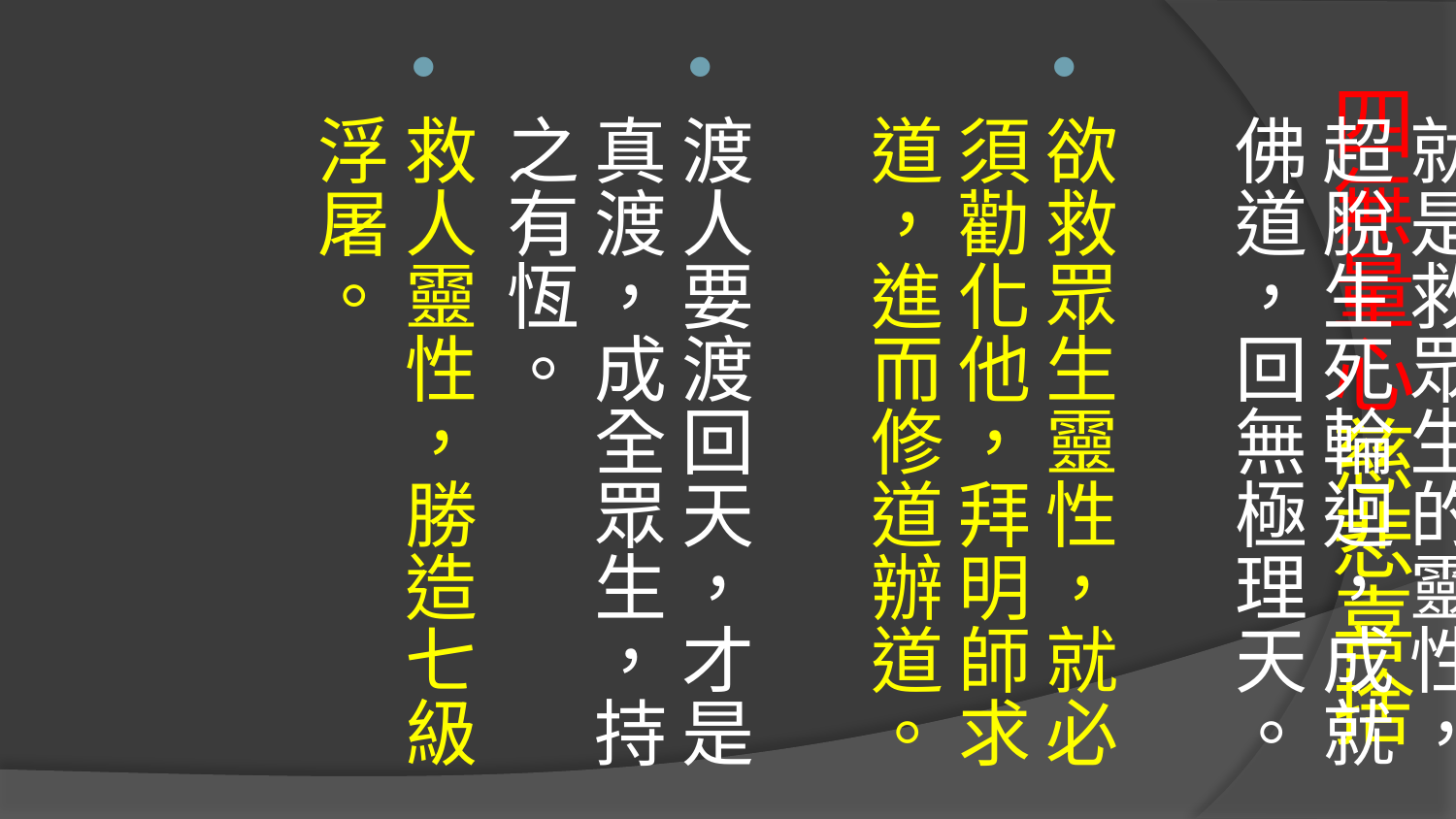

慈無量：給眾生快樂
給眾生最大的快樂，就是救眾生的靈性，超脫生死輪迴，成就佛道，回無極理天。
欲救眾生靈性，就必須勸化他，拜明師求道，進而修道辦道。
渡人要渡回天，才是真渡，成全眾生，持之有恆。
救人靈性，勝造七級浮屠。

# 四無量心慈悲喜捨